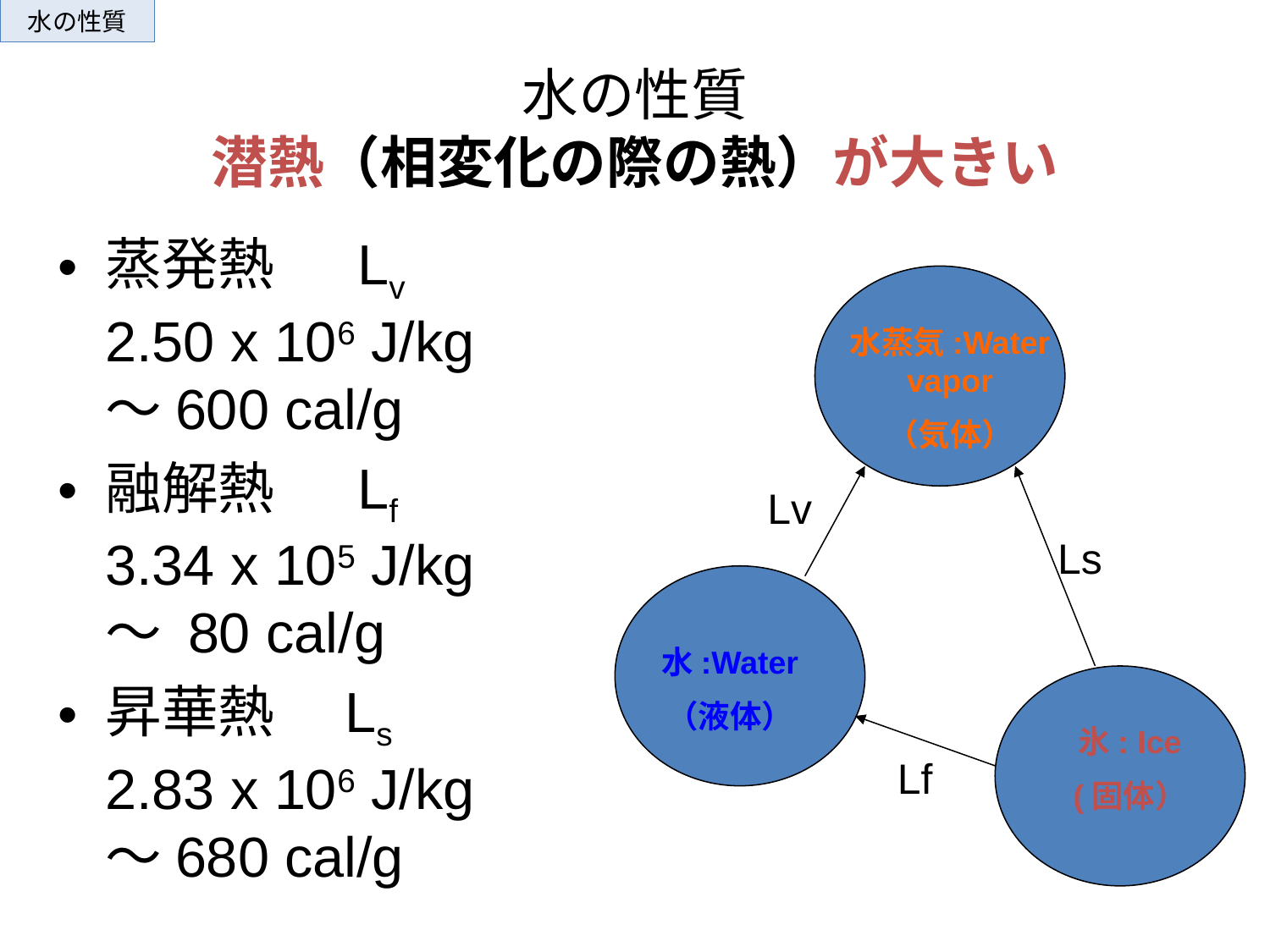

水の性質
# 水の性質 潜熱（相変化の際の熱）が大きい
蒸発熱 　Lv　
2.50 x 106 J/kg
～600 cal/g
融解熱　 Lf
3.34 x 105 J/kg
～ 80 cal/g
昇華熱　Ls
2.83 x 106 J/kg
～680 cal/g

水蒸気:Water vapor
（気体）

Lv
Ls

水:Water
（液体）

氷: Ice
(固体）
Lf